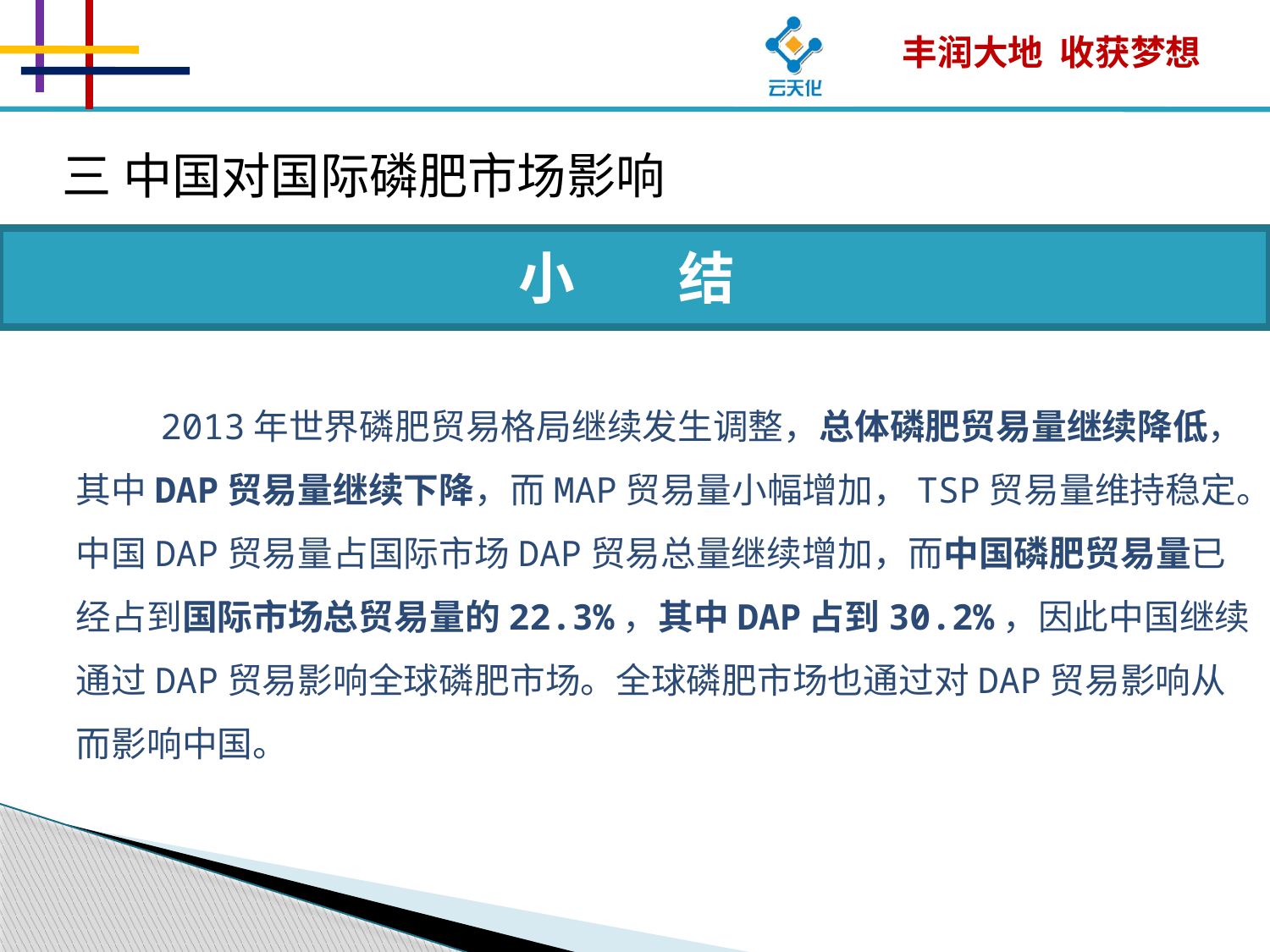

三 中国对国际磷肥市场影响

小        结
    2013年世界磷肥贸易格局继续发生调整，总体磷肥贸易量继续降低，其中DAP贸易量继续下降，而MAP贸易量小幅增加，TSP贸易量维持稳定。中国DAP贸易量占国际市场DAP贸易总量继续增加，而中国磷肥贸易量已经占到国际市场总贸易量的22.3%，其中DAP占到30.2%，因此中国继续通过DAP贸易影响全球磷肥市场。全球磷肥市场也通过对DAP贸易影响从而影响中国。